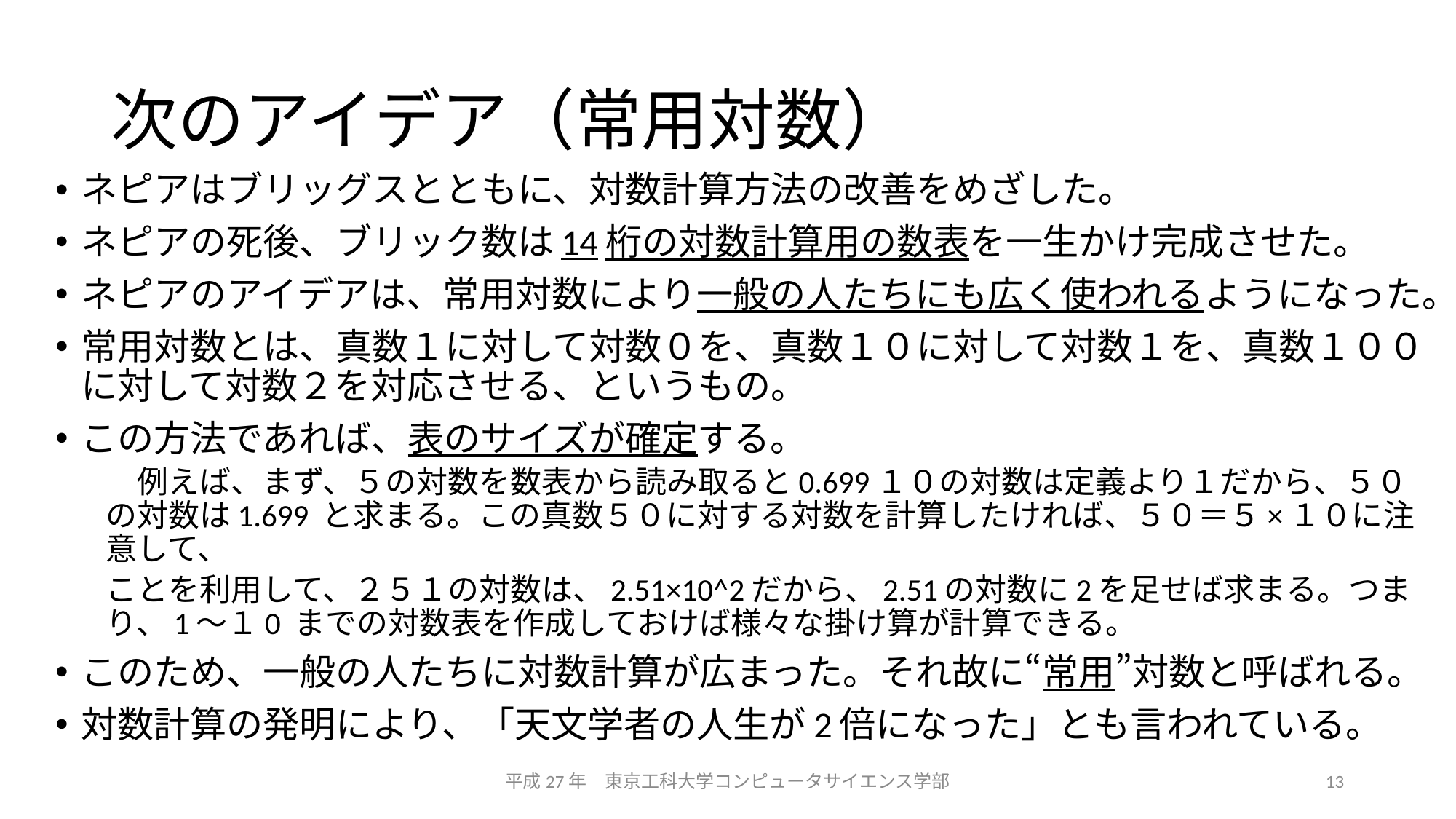

# 次のアイデア（常用対数）
ネピアはブリッグスとともに、対数計算方法の改善をめざした。
ネピアの死後、ブリック数は14桁の対数計算用の数表を一生かけ完成させた。
ネピアのアイデアは、常用対数により一般の人たちにも広く使われるようになった。
常用対数とは、真数１に対して対数０を、真数１０に対して対数１を、真数１００に対して対数２を対応させる、というもの。
この方法であれば、表のサイズが確定する。
　例えば、まず、５の対数を数表から読み取ると0.699１０の対数は定義より１だから、５０の対数は1.699 と求まる。この真数５０に対する対数を計算したければ、５０＝５×１０に注意して、
ことを利用して、２５１の対数は、2.51×10^2だから、2.51の対数に2を足せば求まる。つまり、1～１0 までの対数表を作成しておけば様々な掛け算が計算できる。
このため、一般の人たちに対数計算が広まった。それ故に“常用”対数と呼ばれる。
対数計算の発明により、「天文学者の人生が2倍になった」とも言われている。
平成27年　東京工科大学コンピュータサイエンス学部
13